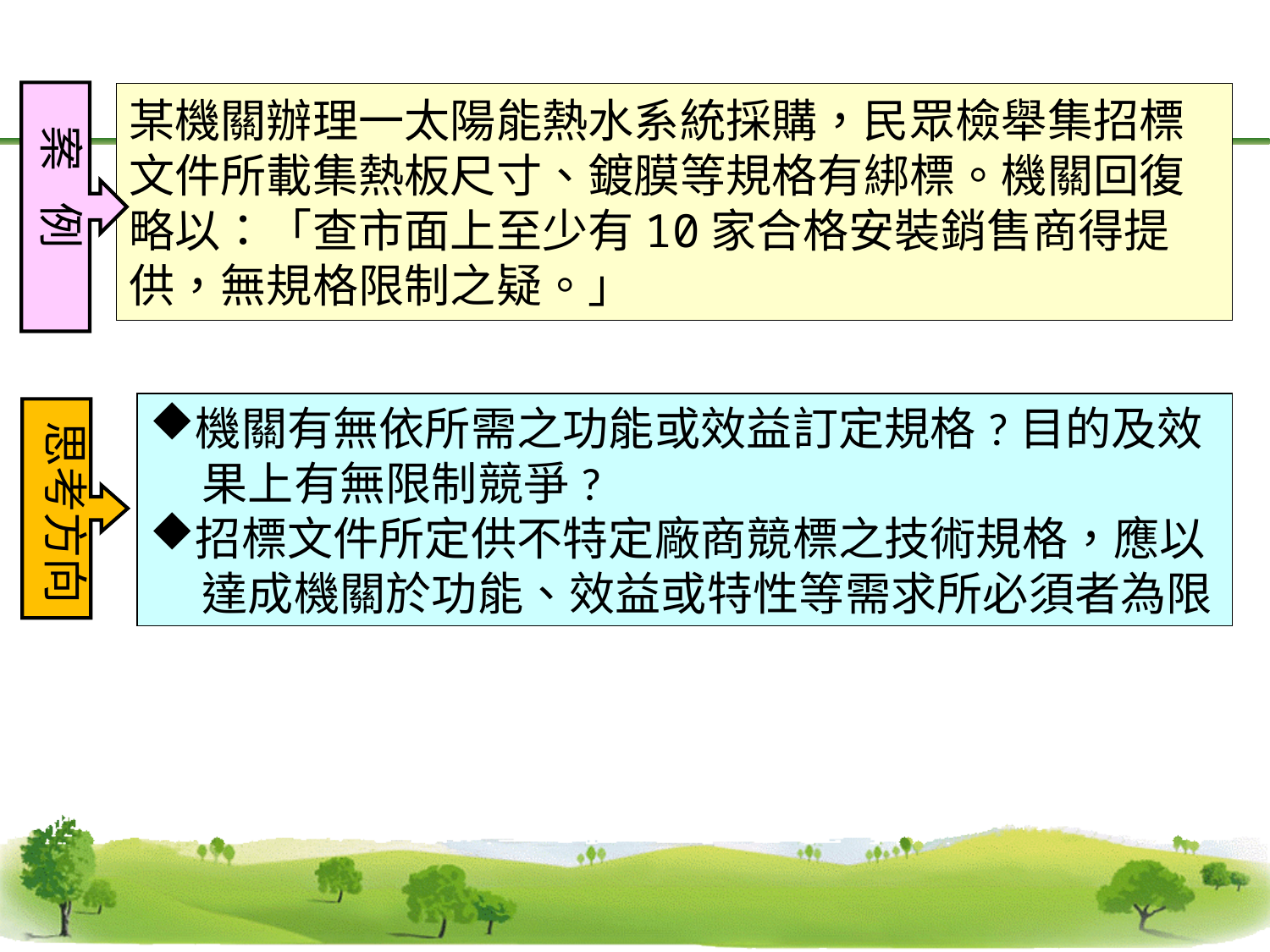

某機關辦理一太陽能熱水系統採購，民眾檢舉集招標文件所載集熱板尺寸、鍍膜等規格有綁標。機關回復略以：「查市面上至少有10家合格安裝銷售商得提供，無規格限制之疑。」
案   例
機關有無依所需之功能或效益訂定規格?目的及效
    果上有無限制競爭?
招標文件所定供不特定廠商競標之技術規格，應以
    達成機關於功能、效益或特性等需求所必須者為限
思考方向